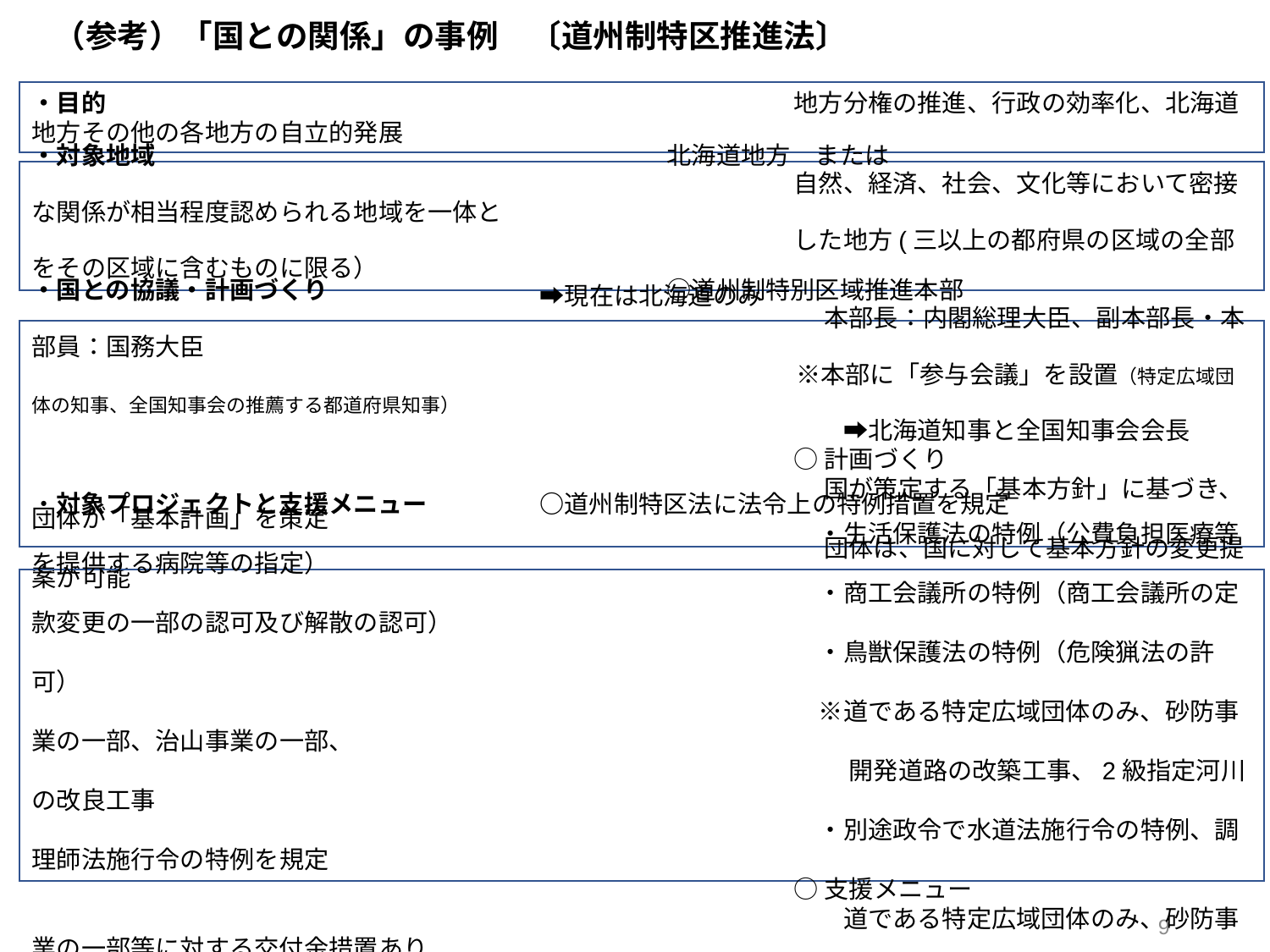

（参考）「国との関係」の事例　〔道州制特区推進法〕
・目的						地方分権の推進、行政の効率化、北海道地方その他の各地方の自立的発展
・対象地域　　　　　　　　	　　　		北海道地方　または
						自然、経済、社会、文化等において密接な関係が相当程度認められる地域を一体と
						した地方(三以上の都府県の区域の全部をその区域に含むものに限る）
　　　　　　　　　　　　　　　　　　　　	➡現在は北海道のみ
・国との協議・計画づくり			○道州制特別区域推進本部
						　 本部長：内閣総理大臣、副本部長・本部員：国務大臣
					　　　　　 ※本部に「参与会議」を設置（特定広域団体の知事、全国知事会の推薦する都道府県知事）
						　　➡北海道知事と全国知事会会長
						○計画づくり
						　 国が策定する「基本方針」に基づき、団体が「基本計画」を策定
						　 団体は、国に対して基本方針の変更提案が可能
・対象プロジェクトと支援メニュー	○道州制特区法に法令上の特例措置を規定
						　・生活保護法の特例（公費負担医療等を提供する病院等の指定）
　					　	　・商工会議所の特例（商工会議所の定款変更の一部の認可及び解散の認可）
						　・鳥獣保護法の特例（危険猟法の許可）
						　※道である特定広域団体のみ、砂防事業の一部、治山事業の一部、
						　　 開発道路の改築工事、2級指定河川の改良工事
						　・別途政令で水道法施行令の特例、調理師法施行令の特例を規定
						○支援メニュー
						　　道である特定広域団体のみ、砂防事業の一部等に対する交付金措置あり
9